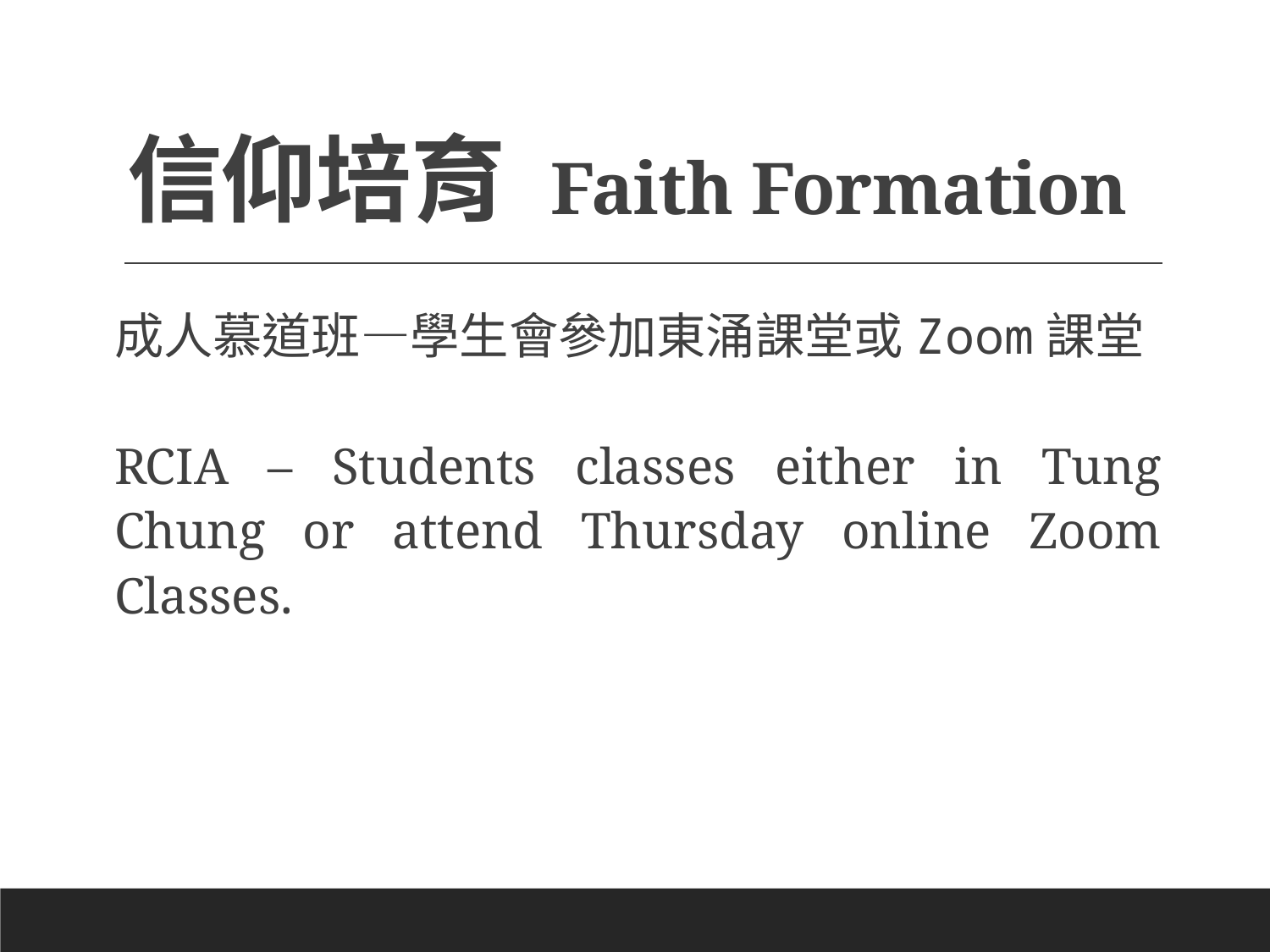

# 信仰培育 Faith Formation
成人慕道班—學生會參加東涌課堂或Zoom課堂

RCIA – Students classes either in Tung Chung or attend Thursday online Zoom Classes.